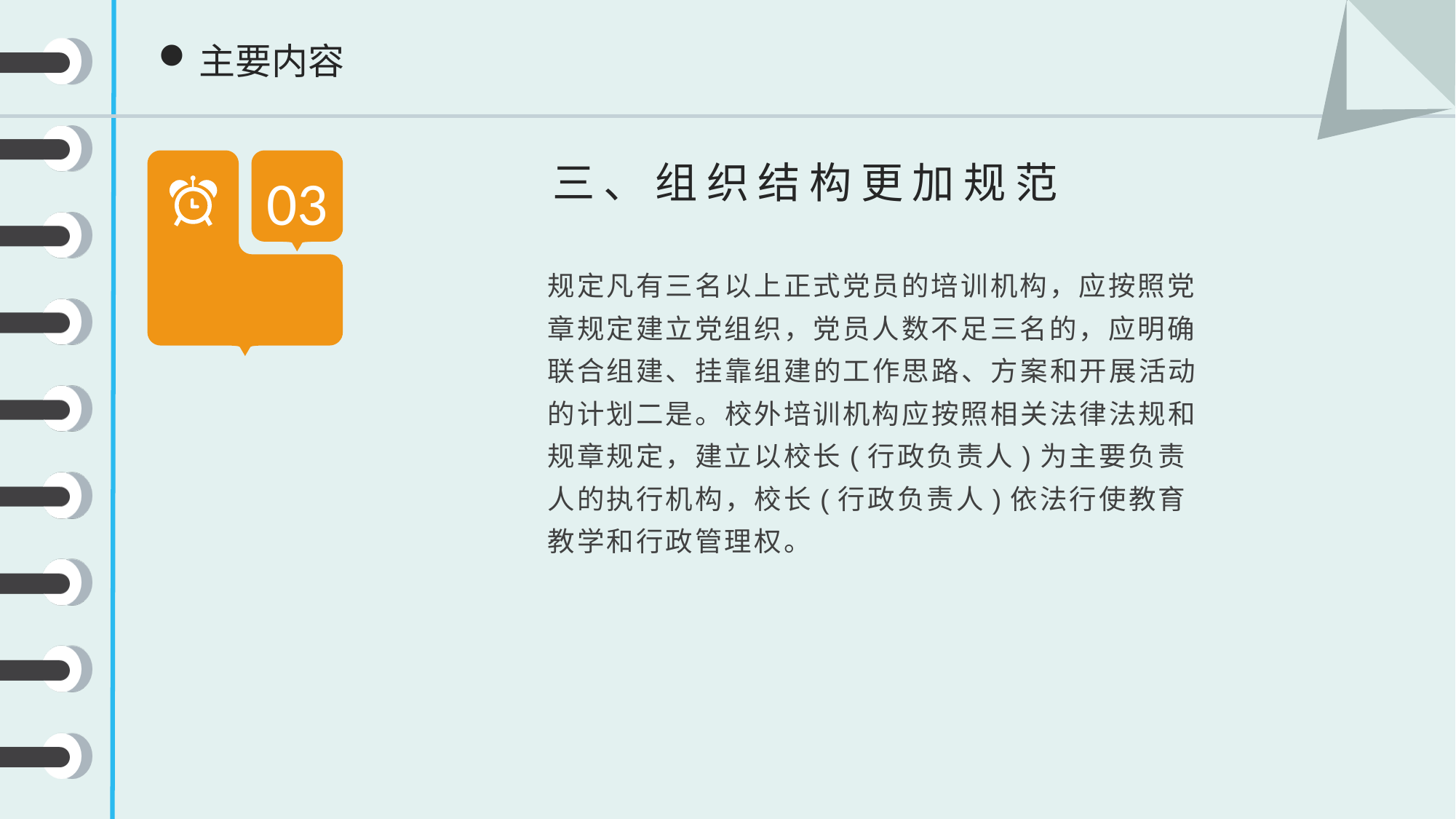

主要内容
三、组织结构更加规范

03

规定凡有三名以上正式党员的培训机构，应按照党章规定建立党组织，党员人数不足三名的，应明确联合组建、挂靠组建的工作思路、方案和开展活动的计划二是。校外培训机构应按照相关法律法规和规章规定，建立以校长(行政负责人)为主要负责人的执行机构，校长(行政负责人)依法行使教育教学和行政管理权。